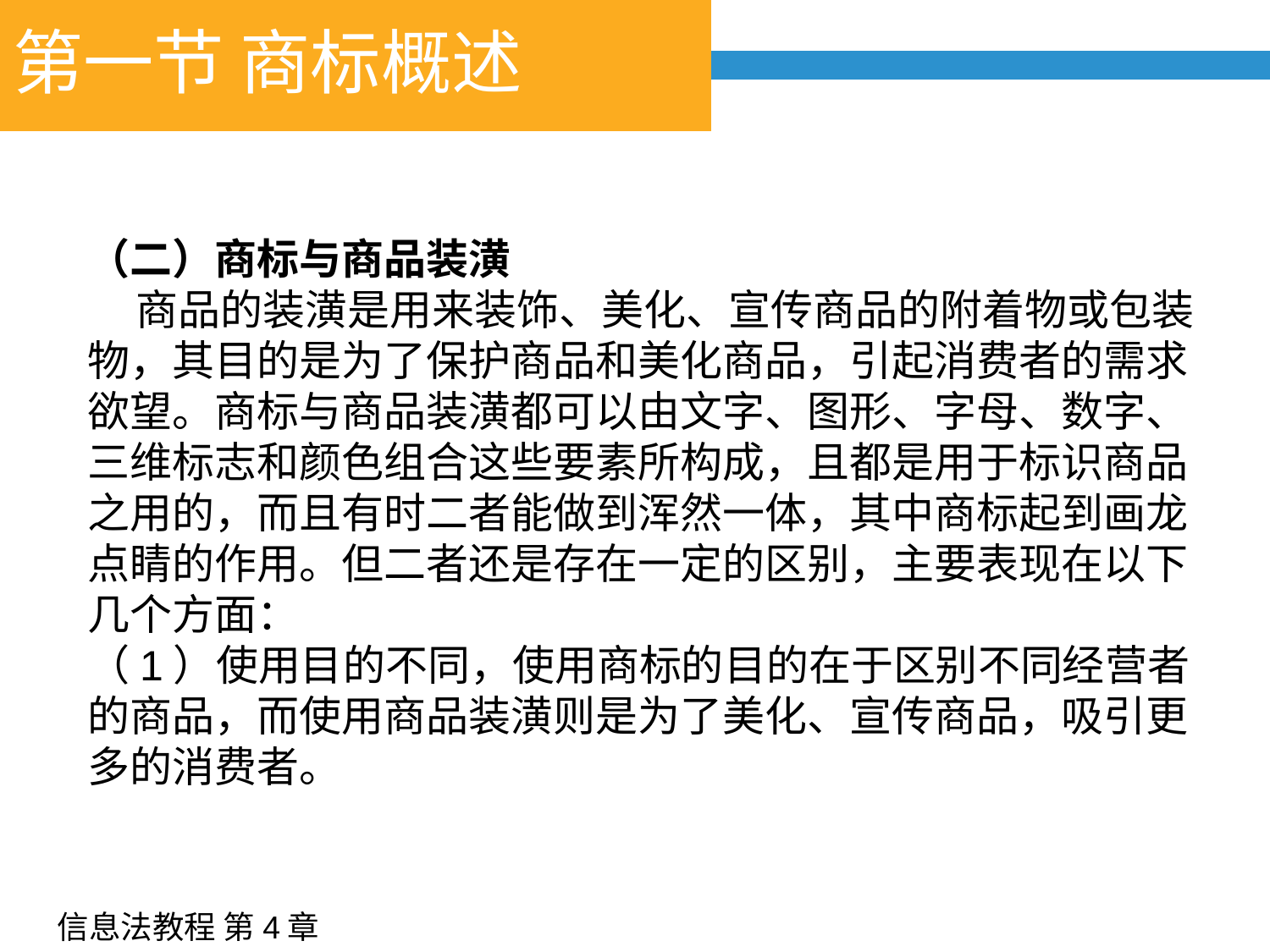

# 第一节 商标概述
（二）商标与商品装潢
    商品的装潢是用来装饰、美化、宣传商品的附着物或包装物，其目的是为了保护商品和美化商品，引起消费者的需求欲望。商标与商品装潢都可以由文字、图形、字母、数字、三维标志和颜色组合这些要素所构成，且都是用于标识商品之用的，而且有时二者能做到浑然一体，其中商标起到画龙点睛的作用。但二者还是存在一定的区别，主要表现在以下几个方面：
（1）使用目的不同，使用商标的目的在于区别不同经营者的商品，而使用商品装潢则是为了美化、宣传商品，吸引更多的消费者。
信息法教程 第4章